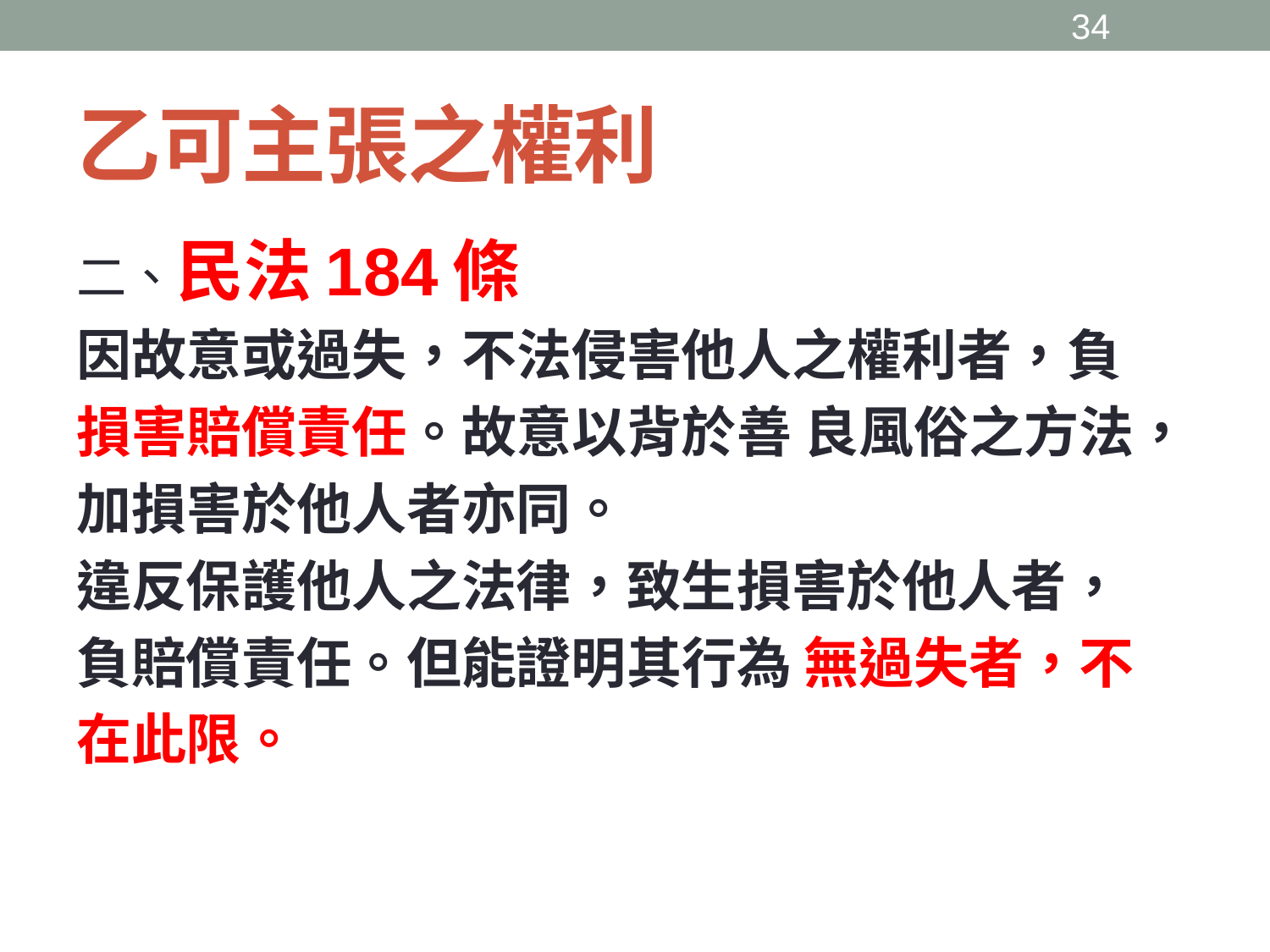

34
# 乙可主張之權利
二、民法184條
因故意或過失，不法侵害他人之權利者，負
損害賠償責任。故意以背於善 良風俗之方法，
加損害於他人者亦同。
違反保護他人之法律，致生損害於他人者，
負賠償責任。但能證明其行為 無過失者，不
在此限。